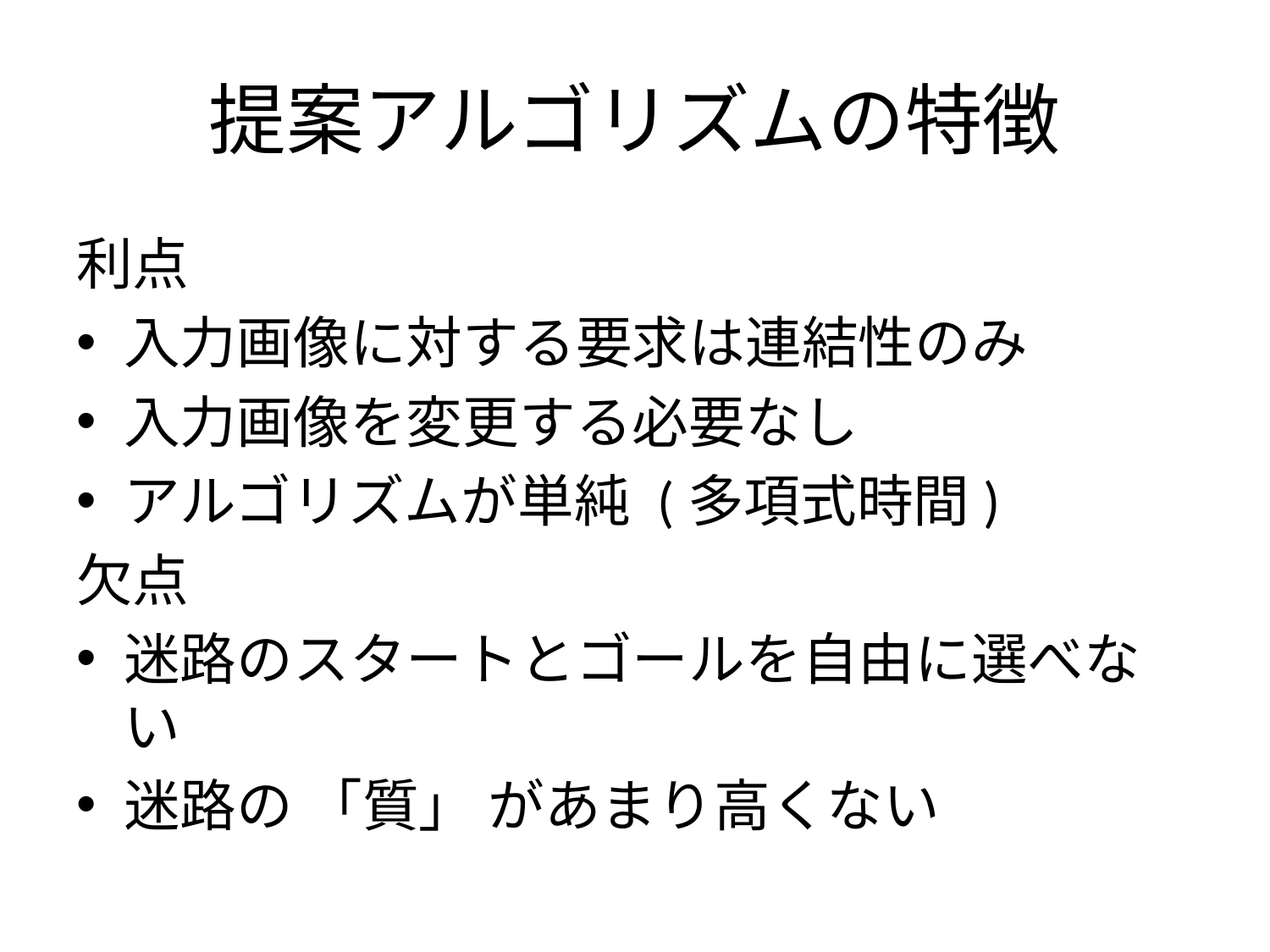

# 提案アルゴリズムの特徴
利点
入力画像に対する要求は連結性のみ
入力画像を変更する必要なし
アルゴリズムが単純 (多項式時間)
欠点
迷路のスタートとゴールを自由に選べない
迷路の 「質」 があまり高くない